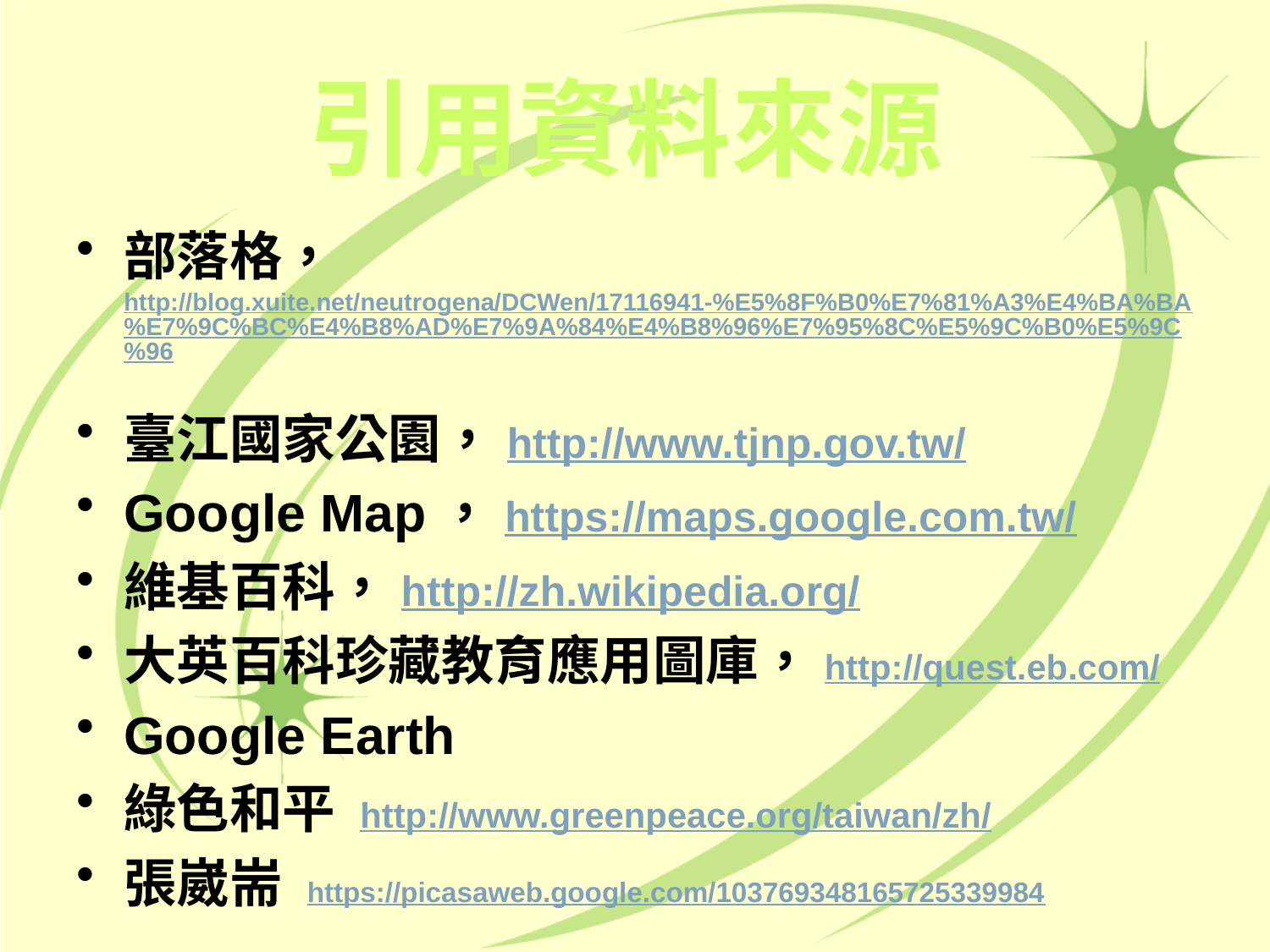

引用資料來源
部落格，http://blog.xuite.net/neutrogena/DCWen/17116941-%E5%8F%B0%E7%81%A3%E4%BA%BA%E7%9C%BC%E4%B8%AD%E7%9A%84%E4%B8%96%E7%95%8C%E5%9C%B0%E5%9C%96
臺江國家公園，http://www.tjnp.gov.tw/
Google Map，https://maps.google.com.tw/
維基百科，http://zh.wikipedia.org/
大英百科珍藏教育應用圖庫，http://quest.eb.com/
Google Earth
綠色和平 http://www.greenpeace.org/taiwan/zh/
張崴耑 https://picasaweb.google.com/103769348165725339984